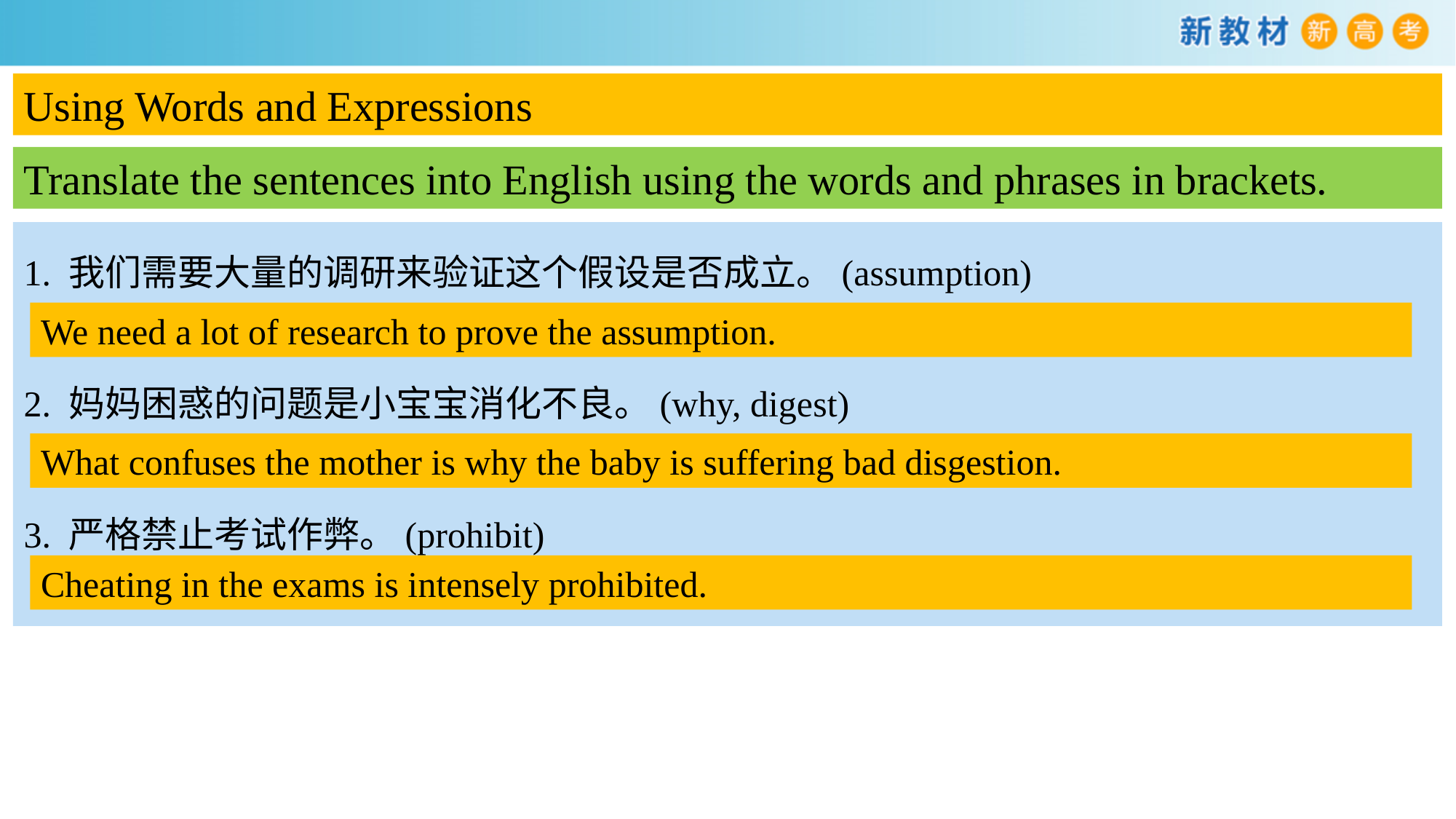

Using Words and Expressions
Translate the sentences into English using the words and phrases in brackets.
1. 我们需要大量的调研来验证这个假设是否成立。(assumption)

2. 妈妈困惑的问题是小宝宝消化不良。(why, digest)

3. 严格禁止考试作弊。(prohibit)

We need a lot of research to prove the assumption.
What confuses the mother is why the baby is suffering bad disgestion.
Cheating in the exams is intensely prohibited.